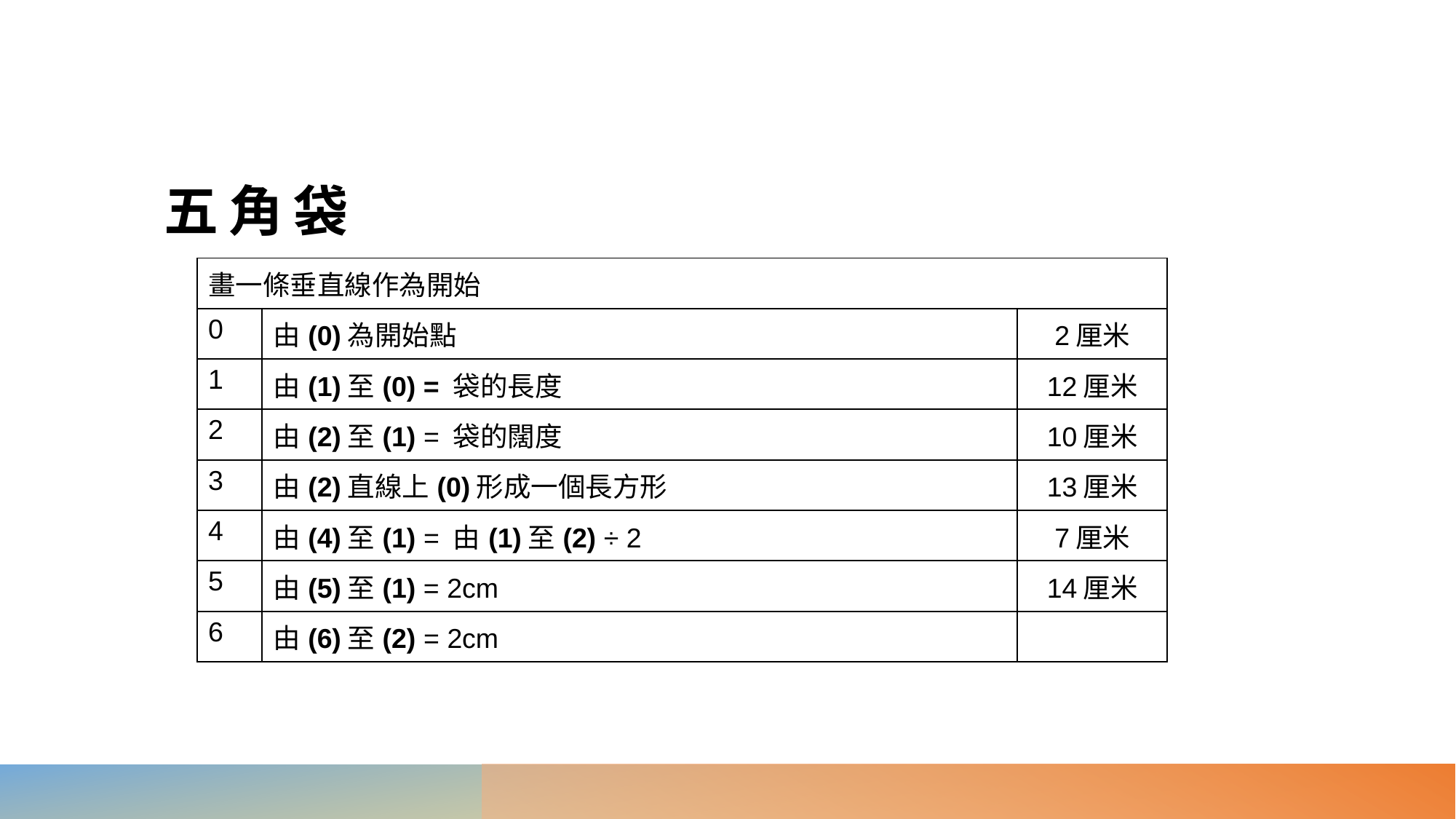

# 五角袋
| 畫一條垂直線作為開始 |  |  |
| --- | --- | --- |
| 0 | 由(0)為開始點 | 2厘米 |
| 1 | 由(1)至(0) = 袋的長度 | 12厘米 |
| 2 | 由(2)至(1) = 袋的闊度 | 10厘米 |
| 3 | 由(2)直線上(0)形成一個長方形 | 13厘米 |
| 4 | 由(4)至(1) = 由(1)至(2) ÷ 2 | 7厘米 |
| 5 | 由(5)至(1) = 2cm | 14厘米 |
| 6 | 由(6)至(2) = 2cm |  |